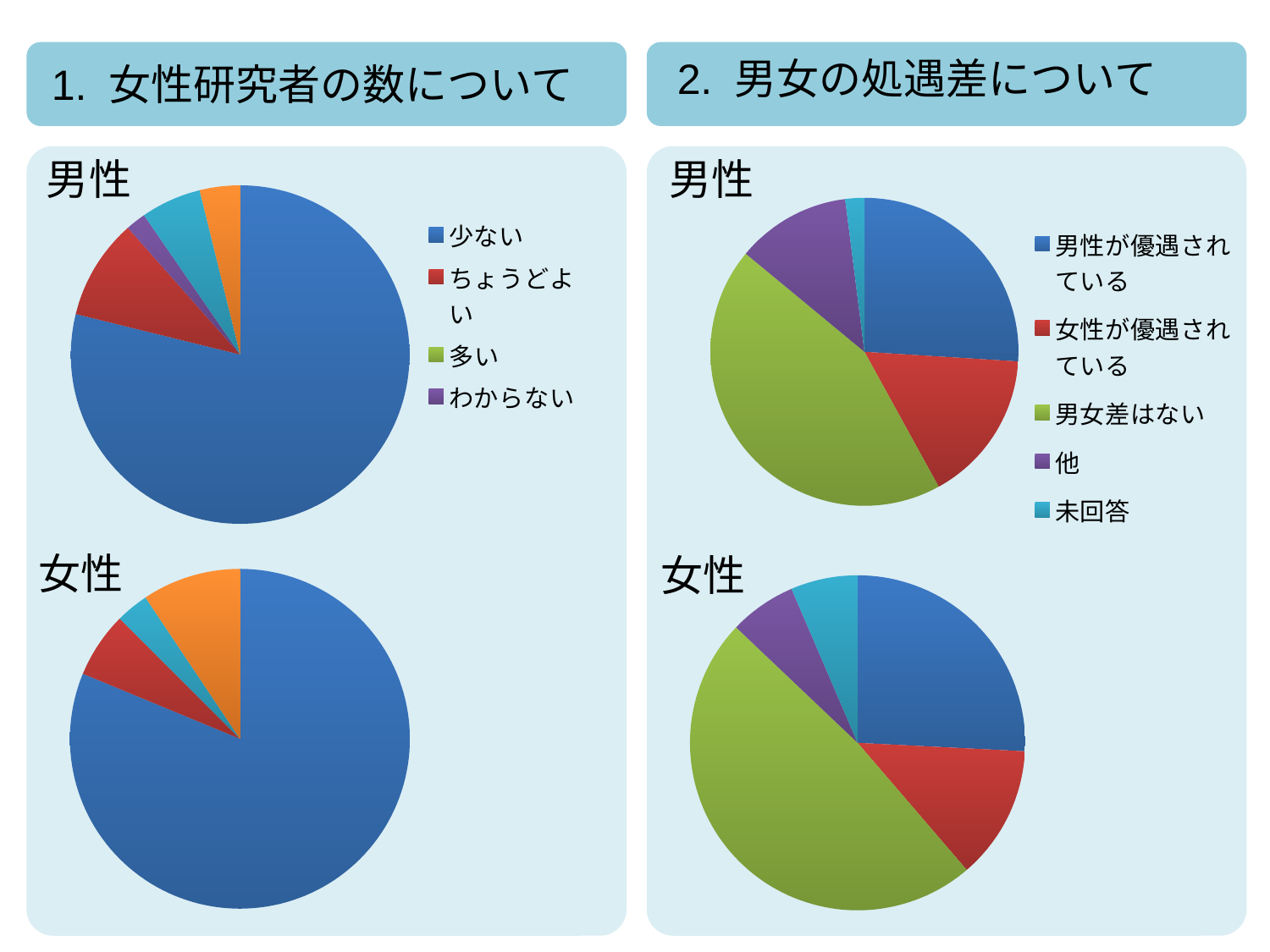

2. 男女の処遇差について
1. 女性研究者の数について

男性

男性

### Chart

| Category | 男性 |
|---|---|
| 男性が優遇されている | 13.0 |
| 女性が優遇されている | 8.0 |
| 男女差はない | 22.0 |
| 他 | 6.0 |
| 未回答 | 1.0 |

### Chart

| Category | 男性 |
|---|---|
| 少ない | 41.0 |
| ちょうどよい | 5.0 |
| 多い | 0.0 |
| わからない | 1.0 |
| その他 | 3.0 |
| 未回答 | 2.0 |
女性
女性

### Chart

| Category | 女性 |
|---|---|
| 少ない | 26.0 |
| ちょうどよい | 2.0 |
| 多い | 0.0 |
| わからない | 0.0 |
| その他 | 1.0 |
| 未回答 | 3.0 |

### Chart

| Category | 女性 |
|---|---|
| 男性が優遇されている | 8.0 |
| 女性が優遇されている | 4.0 |
| 男女差はない | 15.0 |
| 他 | 2.0 |
| 未回答 | 2.0 |